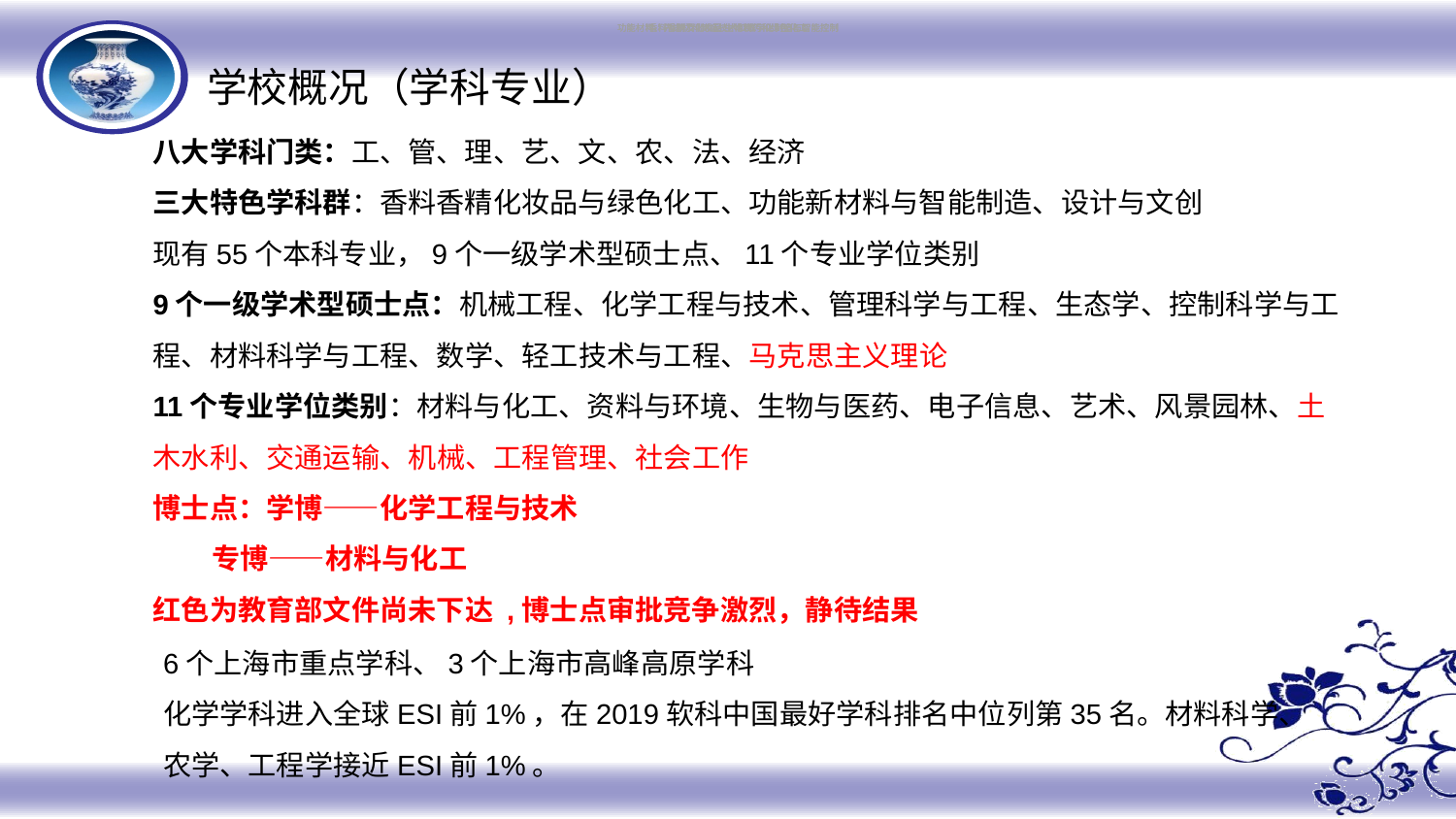

功能材料、先进材料制造技术和数字化制造与智能控制
功能材料、先进材料制造技术和数字化制造与智能控制
功能材料、先进材料制造技术和数字化制造与智能控制
香料香精及化妆品 生物制药和绿色化工
香料香精及化妆品 生物制药和绿色化工
香料香精及化妆品 生物制药和绿色化工
学校概况（学科专业）
八大学科门类：工、管、理、艺、文、农、法、经济
三大特色学科群：香料香精化妆品与绿色化工、功能新材料与智能制造、设计与文创
现有55个本科专业，9个一级学术型硕士点、11个专业学位类别
9个一级学术型硕士点：机械工程、化学工程与技术、管理科学与工程、生态学、控制科学与工程、材料科学与工程、数学、轻工技术与工程、马克思主义理论
11个专业学位类别：材料与化工、资料与环境、生物与医药、电子信息、艺术、风景园林、土木水利、交通运输、机械、工程管理、社会工作
博士点：学博——化学工程与技术
        专博——材料与化工
红色为教育部文件尚未下达 ,博士点审批竞争激烈，静待结果
6个上海市重点学科、3个上海市高峰高原学科
化学学科进入全球ESI前1%，在2019软科中国最好学科排名中位列第35名。材料科学、
农学、工程学接近ESI前1%。